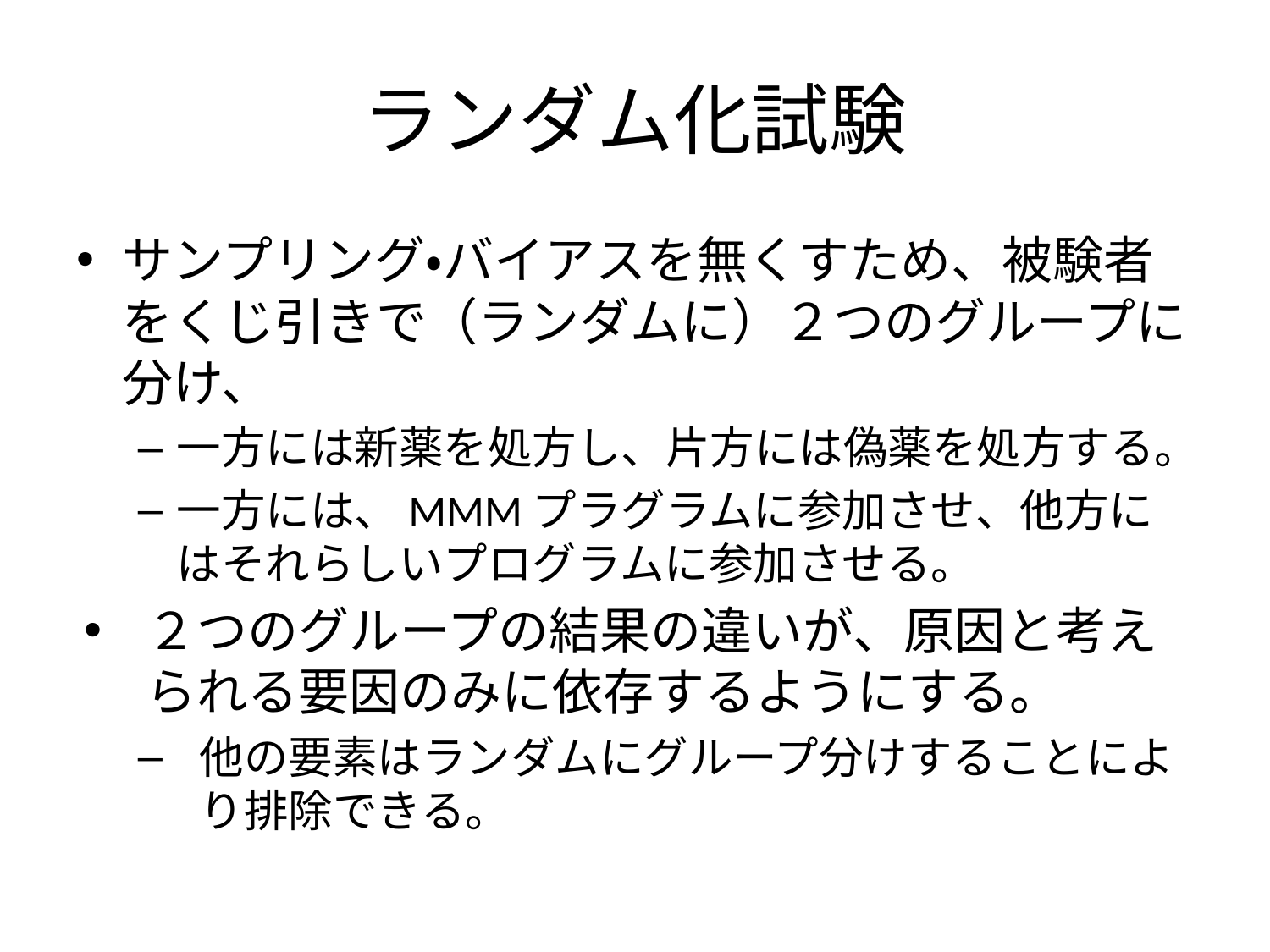

# ランダム化試験
サンプリング・バイアスを無くすため、被験者をくじ引きで（ランダムに）２つのグループに分け、
一方には新薬を処方し、片方には偽薬を処方する。
一方には、MMMプラグラムに参加させ、他方にはそれらしいプログラムに参加させる。
２つのグループの結果の違いが、原因と考えられる要因のみに依存するようにする。
他の要素はランダムにグループ分けすることにより排除できる。